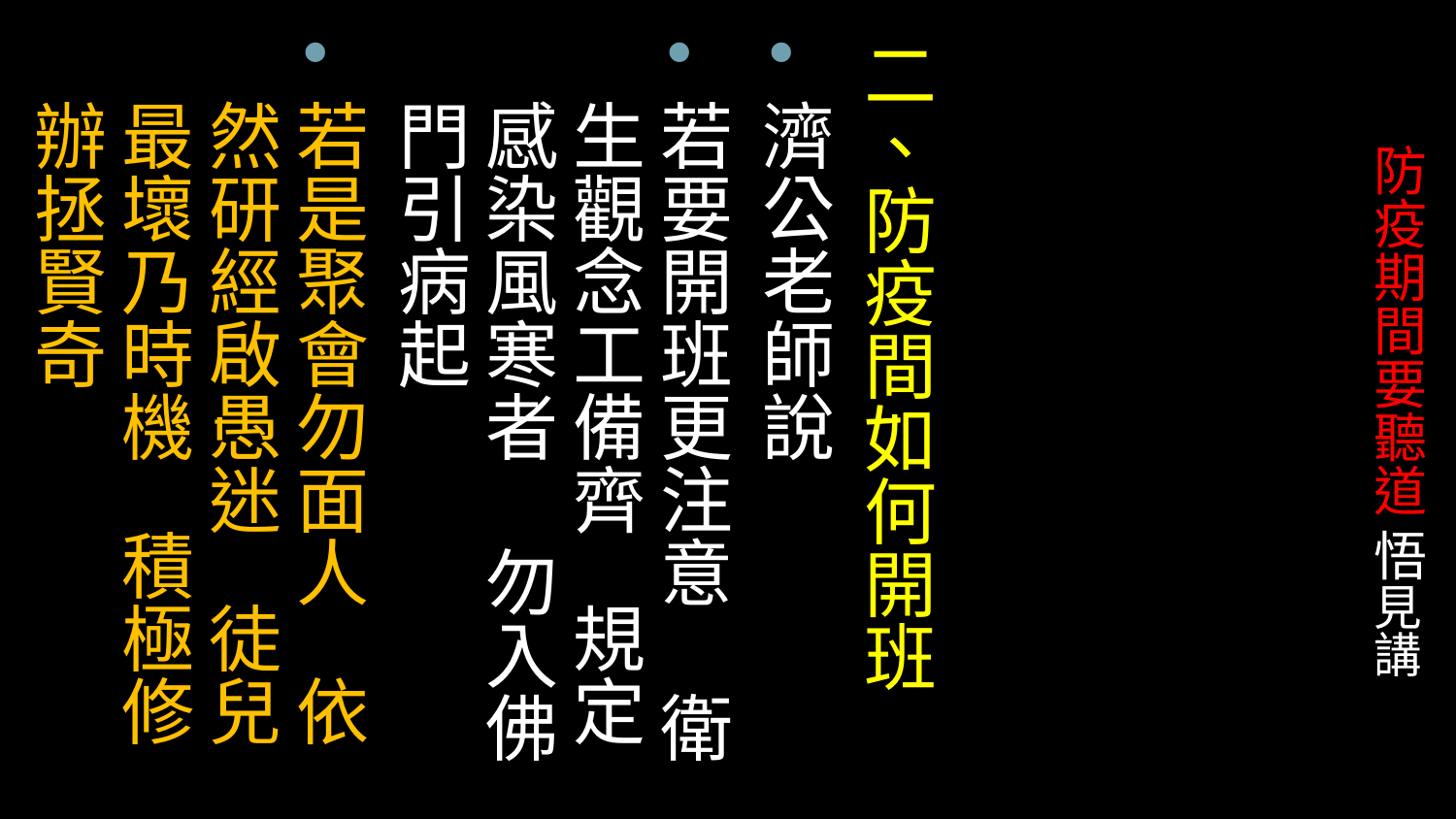

二、防疫間如何開班
濟公老師說
若要開班更注意     衛生觀念工備齊    規定感染風寒者     勿入佛門引病起
若是聚會勿面人    依然研經啟愚迷    徒兒最壞乃時機    積極修辦拯賢奇
# 防疫期間要聽道 悟見講